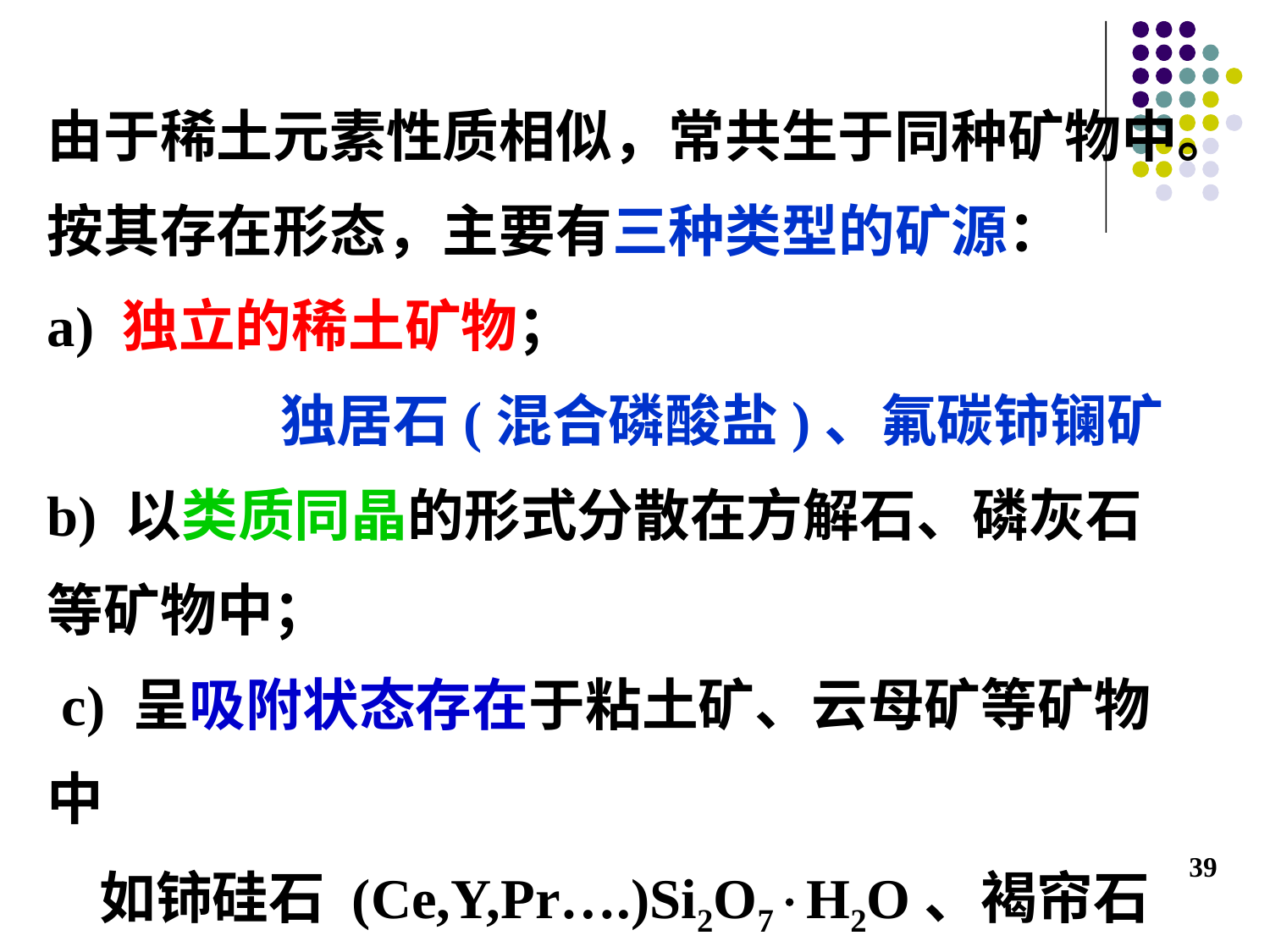

由于稀土元素性质相似，常共生于同种矿物中。按其存在形态，主要有三种类型的矿源：
a) 独立的稀土矿物；
                 独居石(混合磷酸盐)、氟碳铈镧矿
b) 以类质同晶的形式分散在方解石、磷灰石等矿物中；
 c) 呈吸附状态存在于粘土矿、云母矿等矿物中
   如铈硅石 (Ce,Y,Pr….)Si2O7⋅H2O、褐帘石等
39